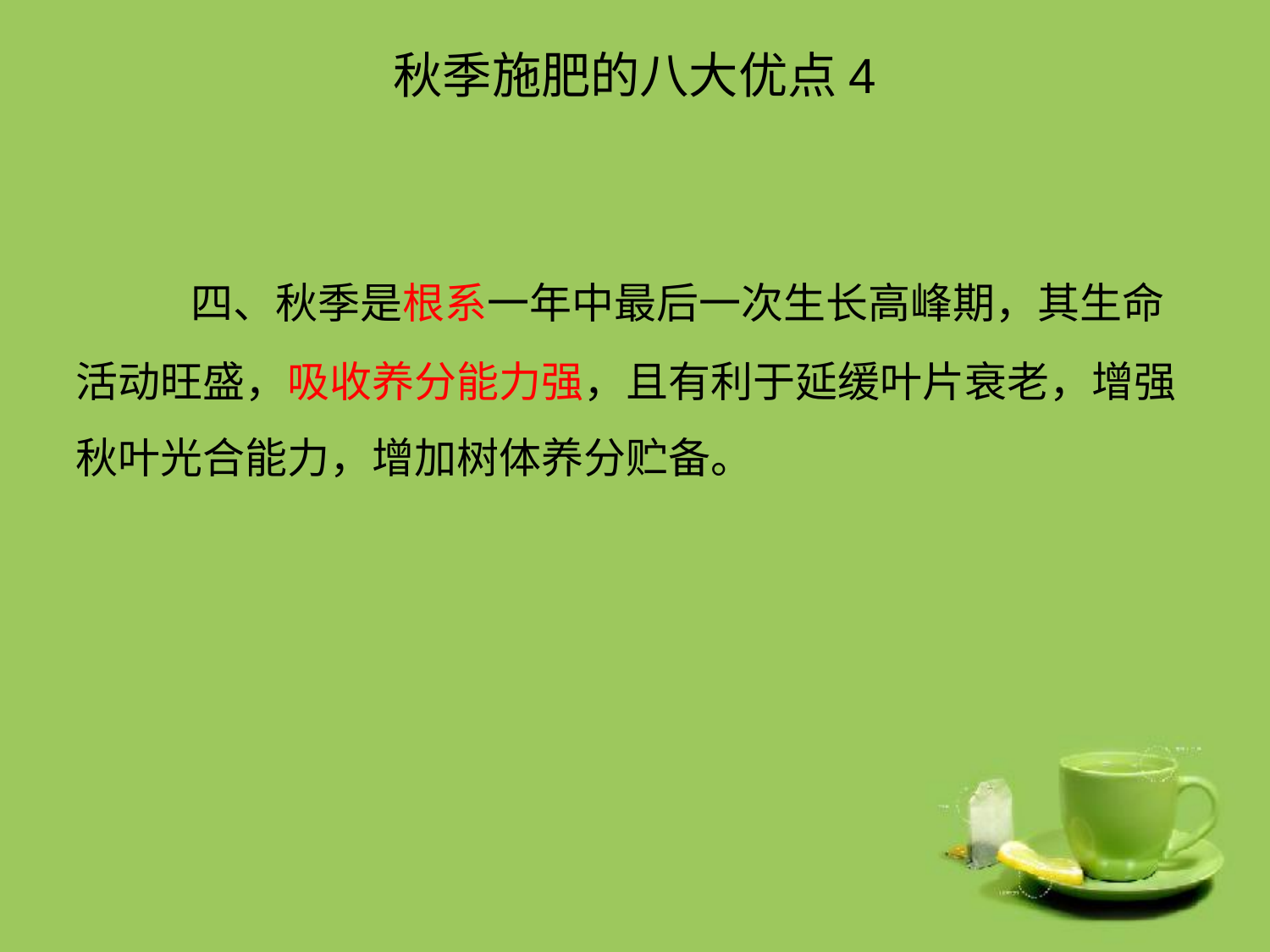

# 秋季施肥的八大优点4
        四、秋季是根系一年中最后一次生长高峰期，其生命活动旺盛，吸收养分能力强，且有利于延缓叶片衰老，增强秋叶光合能力，增加树体养分贮备。